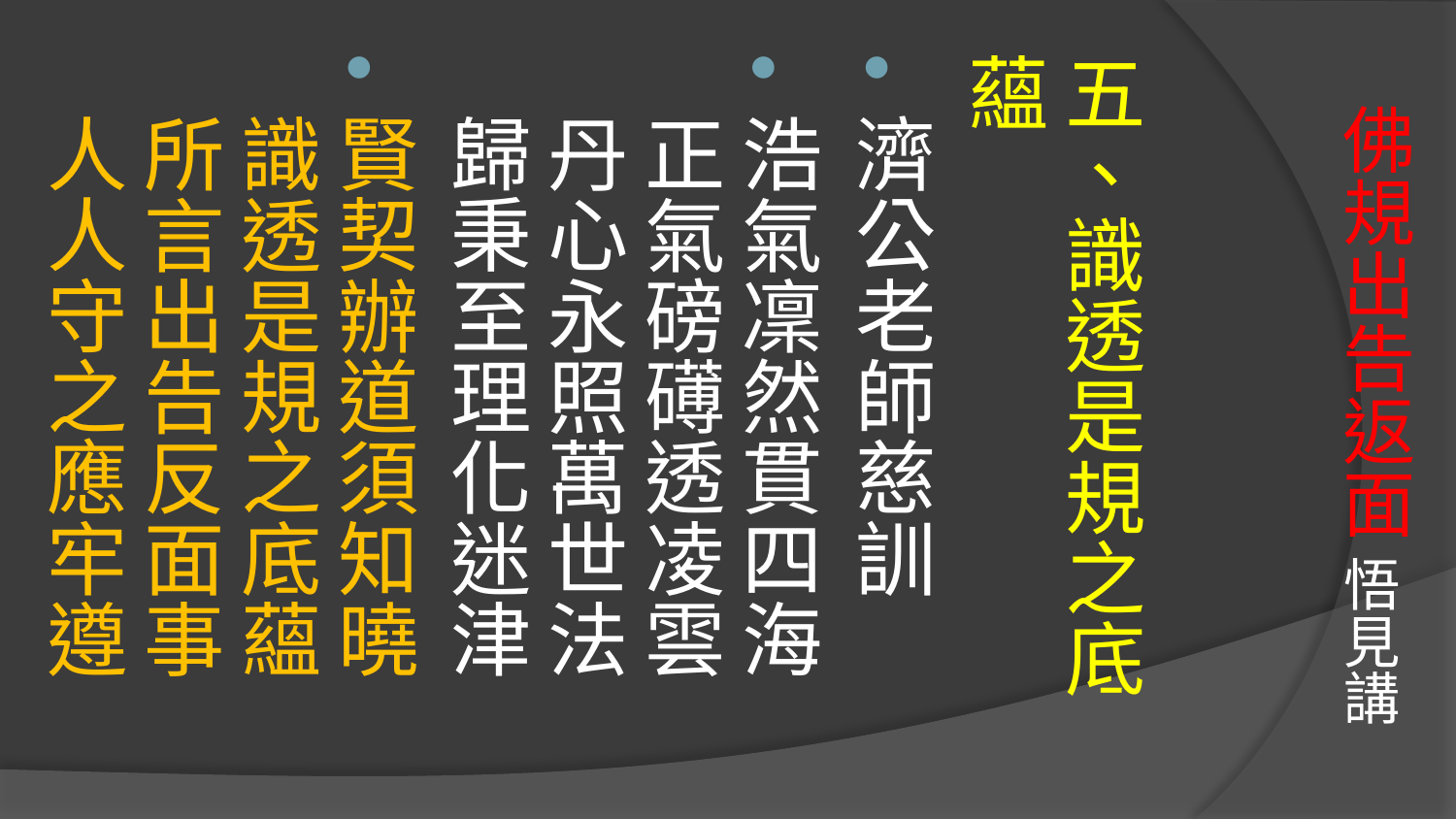

五、識透是規之底蘊
濟公老師慈訓
浩氣凜然貫四海　正氣磅礡透凌雲
丹心永照萬世法　歸秉至理化迷津
賢契辦道須知曉　識透是規之底蘊
所言出告反面事　人人守之應牢遵
# 佛規出告返面 悟見講